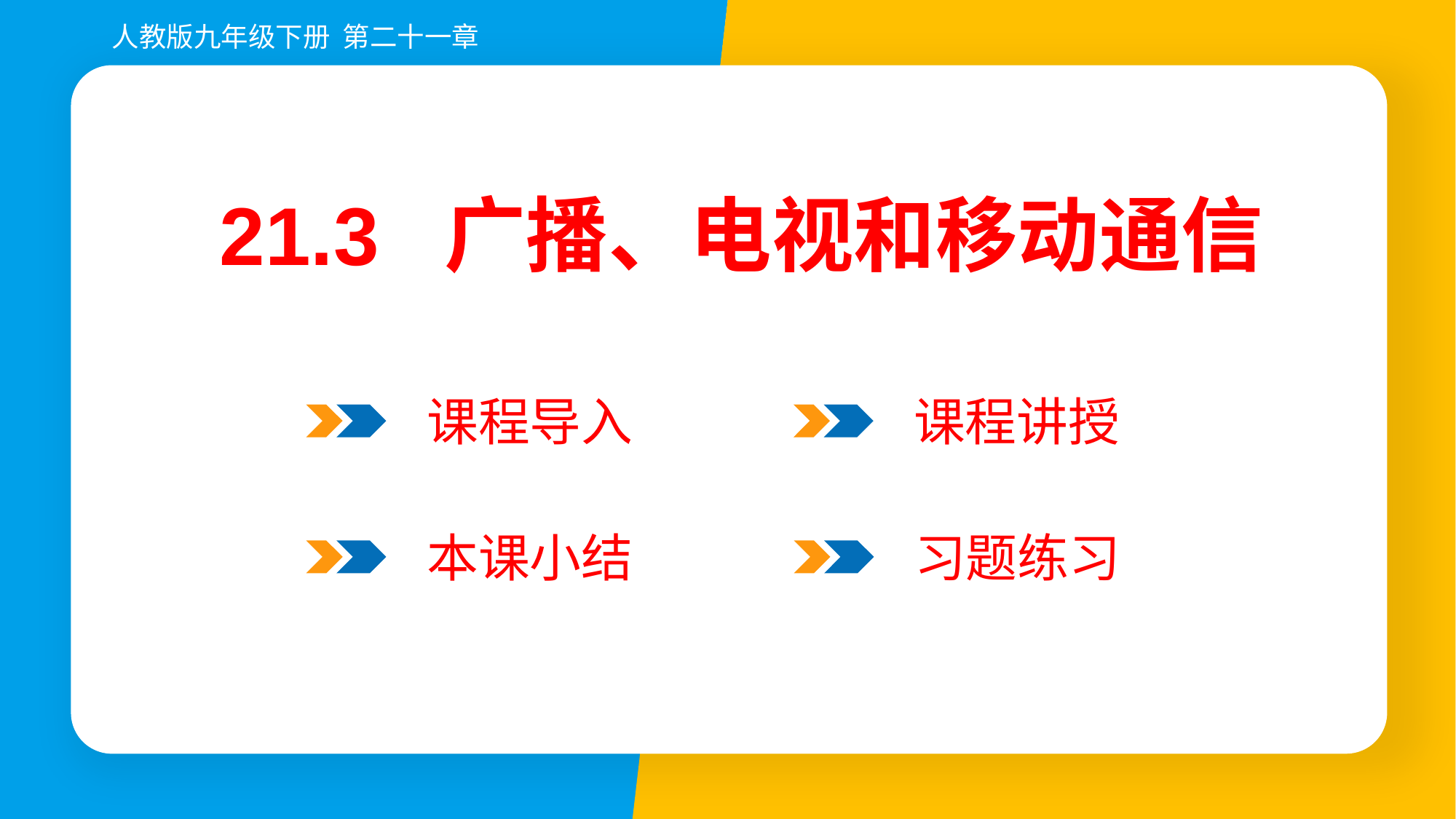

人教版九年级下册  第二十一章
21.3  广播、电视和移动通信
课程导入

课程讲授

习题练习

本课小结